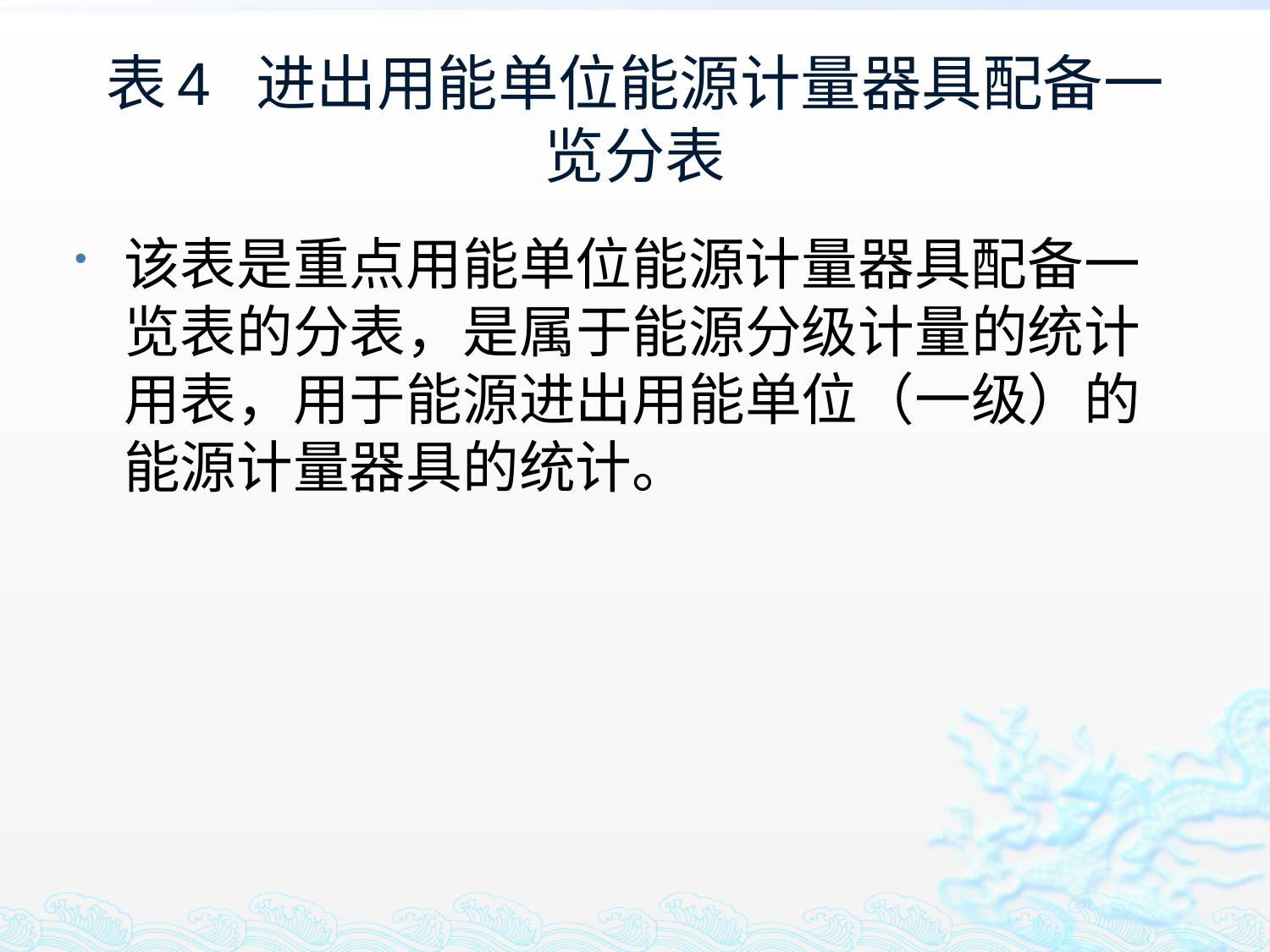

# 表4  进出用能单位能源计量器具配备一览分表
该表是重点用能单位能源计量器具配备一览表的分表，是属于能源分级计量的统计用表，用于能源进出用能单位（一级）的能源计量器具的统计。